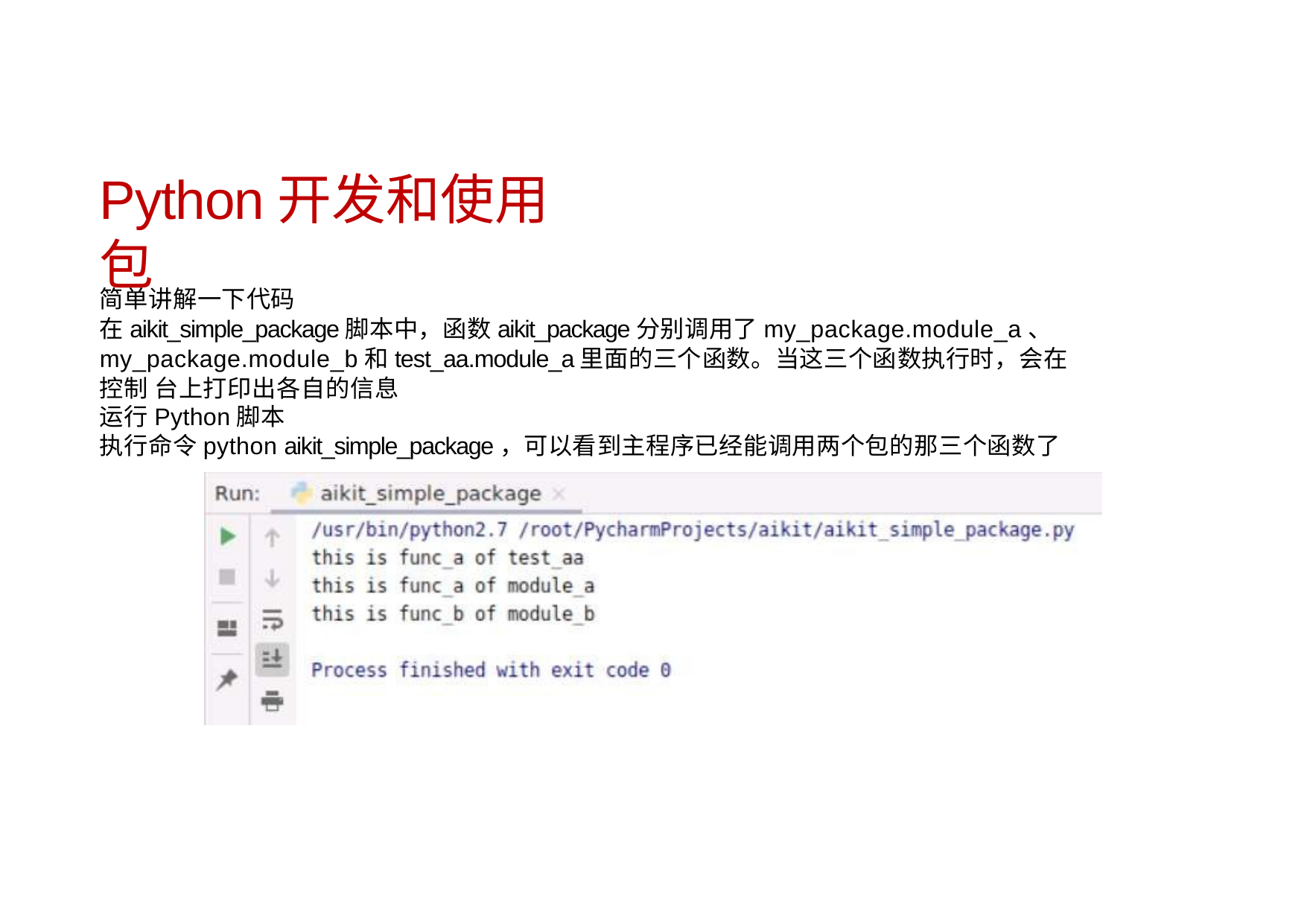

# Python开发和使用包
简单讲解一下代码
在aikit_simple_package脚本中，函数aikit_package分别调用了my_package.module_a、 my_package.module_b和test_aa.module_a里面的三个函数。当这三个函数执行时，会在控制 台上打印出各自的信息
运行Python脚本
执行命令python aikit_simple_package，可以看到主程序已经能调用两个包的那三个函数了